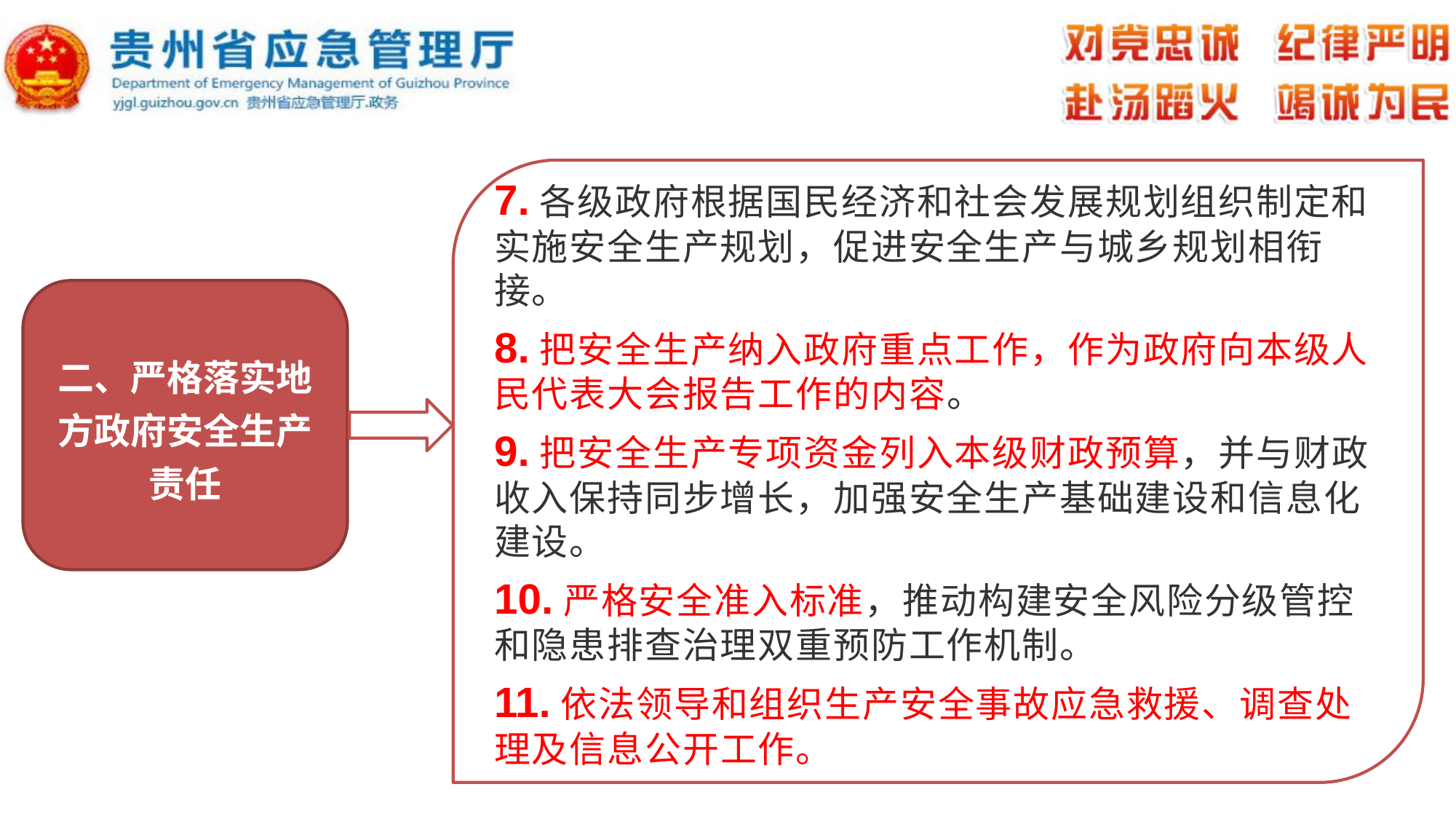

7.各级政府根据国民经济和社会发展规划组织制定和实施安全生产规划，促进安全生产与城乡规划相衔接。
8.把安全生产纳入政府重点工作，作为政府向本级人民代表大会报告工作的内容。
9.把安全生产专项资金列入本级财政预算，并与财政收入保持同步增长，加强安全生产基础建设和信息化建设。
10.严格安全准入标准，推动构建安全风险分级管控和隐患排查治理双重预防工作机制。
11.依法领导和组织生产安全事故应急救援、调查处理及信息公开工作。
二、严格落实地方政府安全生产责任